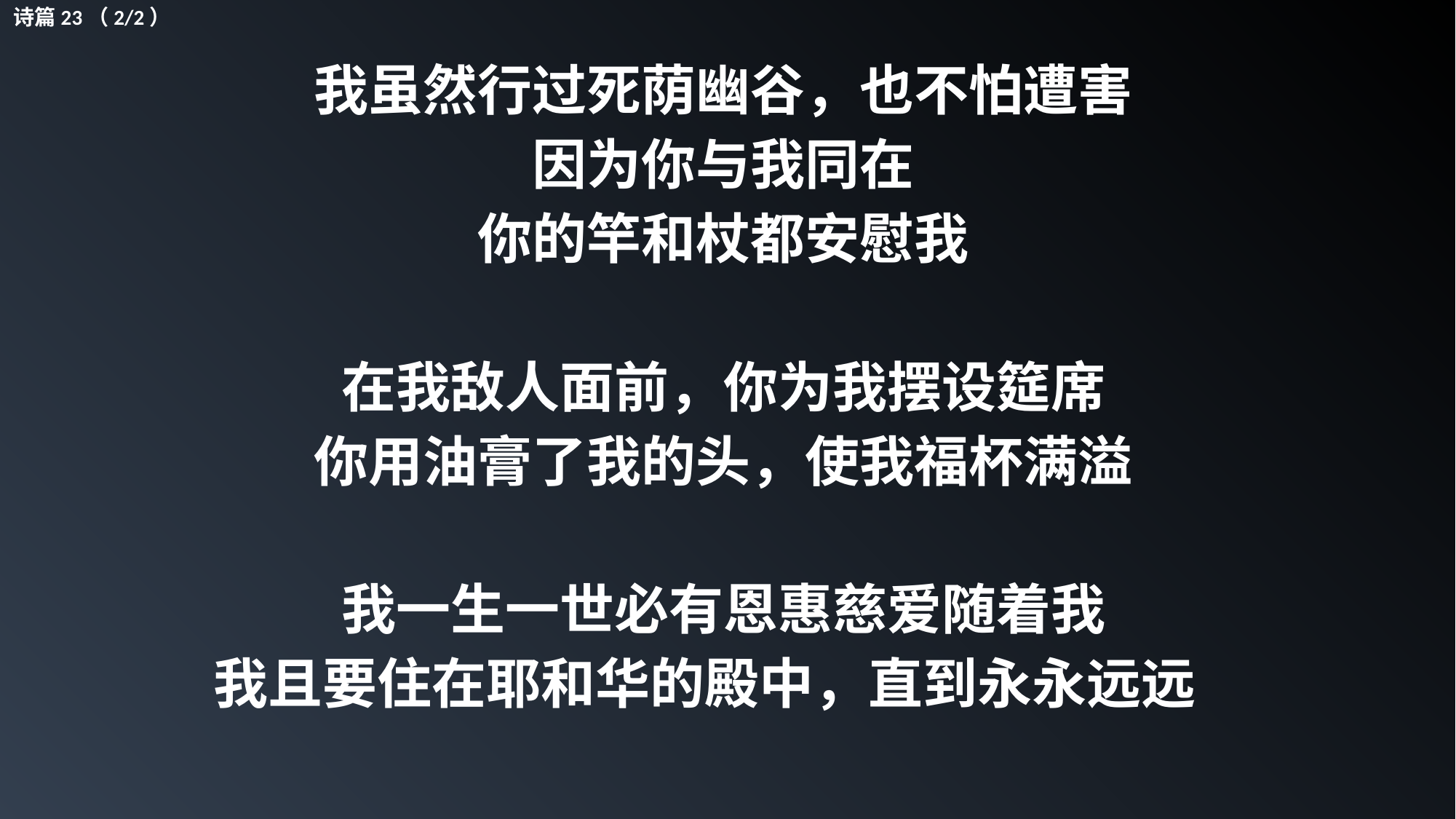

诗篇23（2/2）
我虽然行过死荫幽谷，也不怕遭害
因为你与我同在
你的竿和杖都安慰我

在我敌人面前，你为我摆设筵席
你用油膏了我的头，使我福杯满溢

我一生一世必有恩惠慈爱随着我
我且要住在耶和华的殿中，直到永永远远